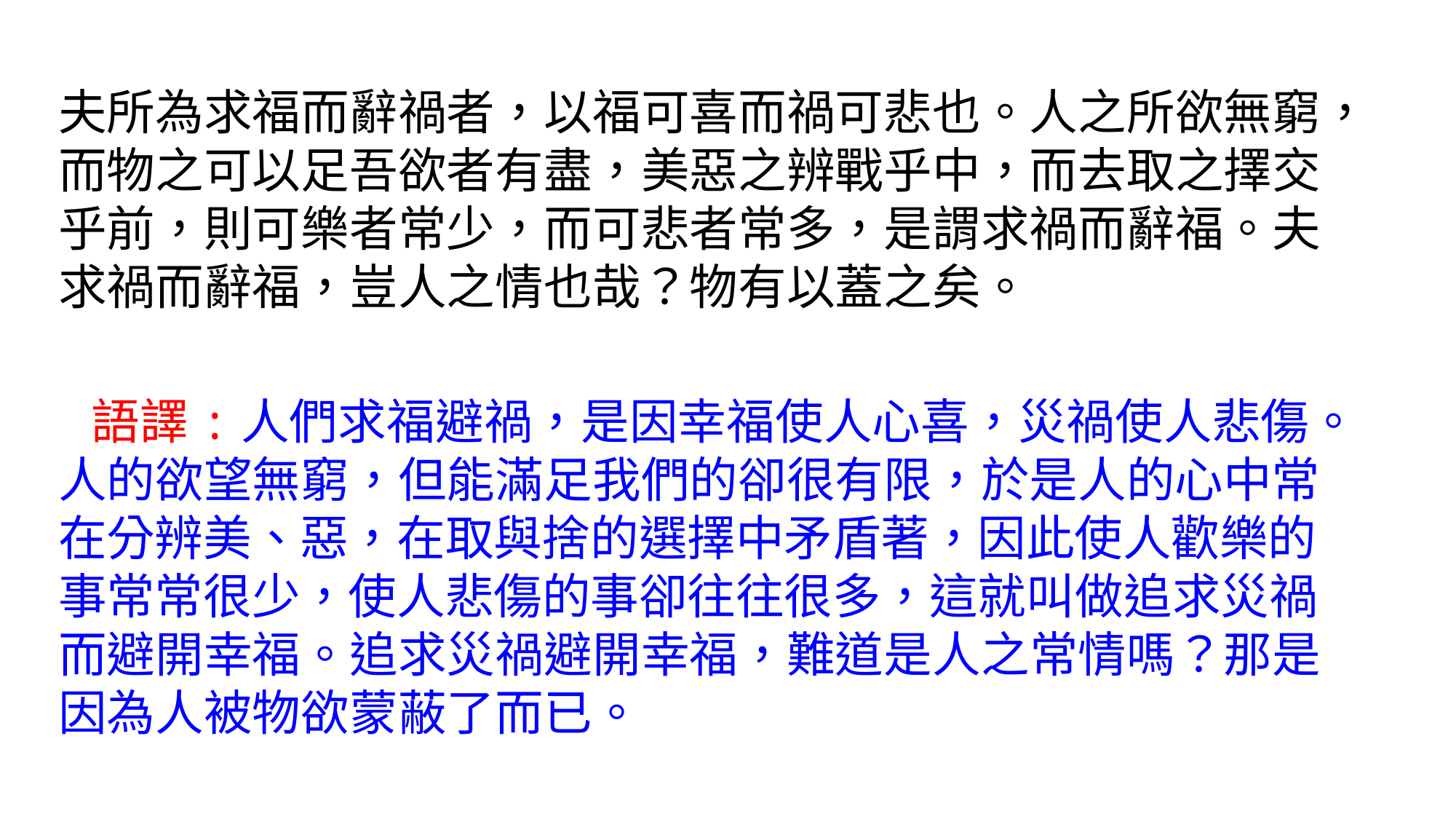

夫所為求福而辭禍者，以福可喜而禍可悲也。人之所欲無窮，而物之可以足吾欲者有盡，美惡之辨戰乎中，而去取之擇交乎前，則可樂者常少，而可悲者常多，是謂求禍而辭福。夫求禍而辭福，豈人之情也哉？物有以蓋之矣。
  語譯:人們求福避禍，是因幸福使人心喜，災禍使人悲傷。人的欲望無窮，但能滿足我們的卻很有限，於是人的心中常在分辨美、惡，在取與捨的選擇中矛盾著，因此使人歡樂的事常常很少，使人悲傷的事卻往往很多，這就叫做追求災禍而避開幸福。追求災禍避開幸福，難道是人之常情嗎？那是因為人被物欲蒙蔽了而已。